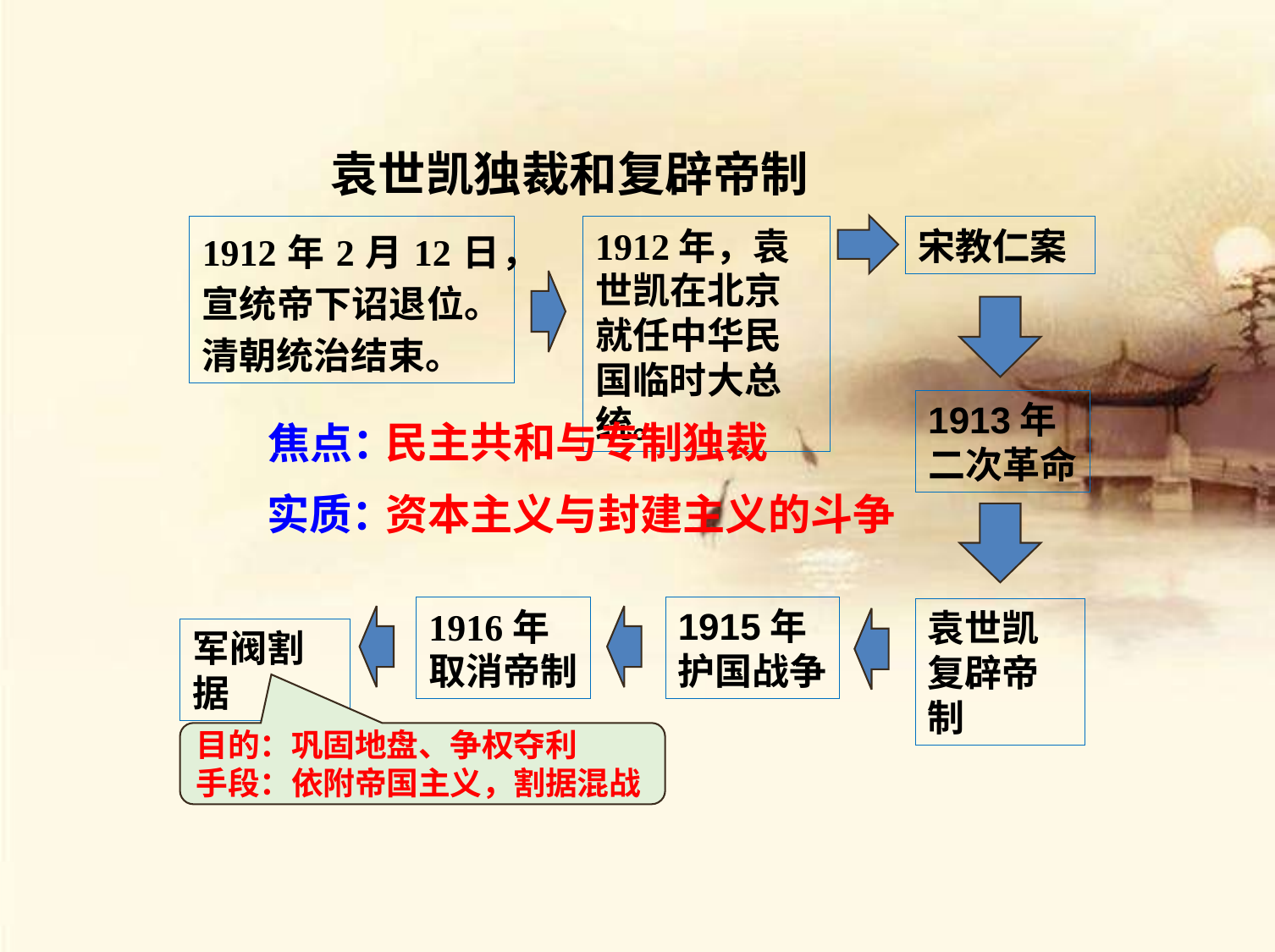

袁世凯独裁和复辟帝制

1912年，袁世凯在北京就任中华民国临时大总统。
宋教仁案
1912年2月12日，宣统帝下诏退位。清朝统治结束。

1913年
二次革命
民主共和与专制独裁
焦点：
实质：
资本主义与封建主义的斗争

1915年
护国战争
1916年
取消帝制
袁世凯复辟帝制

军阀割据
目的：巩固地盘、争权夺利
手段：依附帝国主义，割据混战